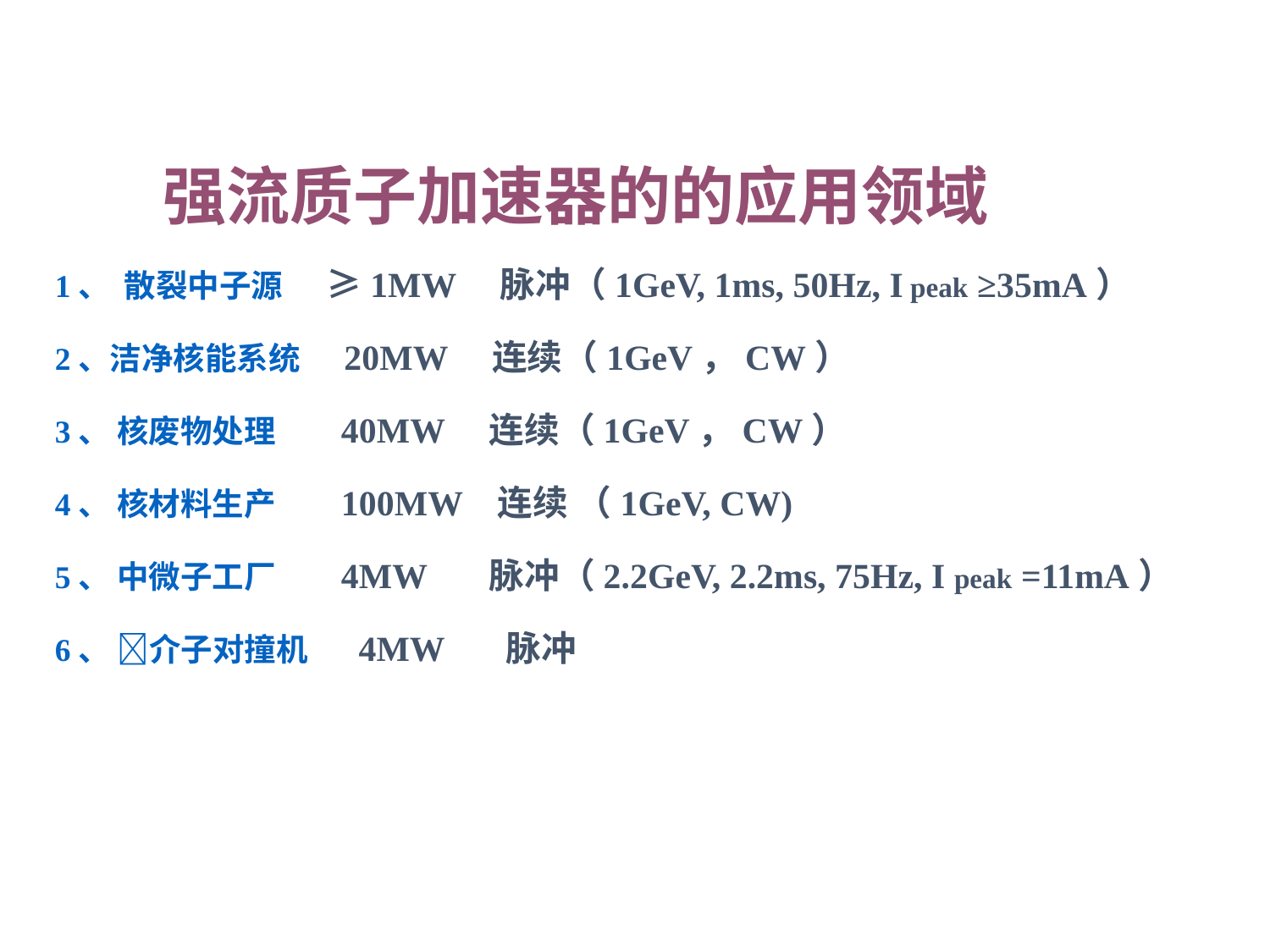

强流质子加速器的的应用领域
1、  散裂中子源      ≥1MW    脉冲（1GeV, 1ms, 50Hz, I peak ≥35mA）
2、洁净核能系统     20MW    连续（1GeV，CW）
3、 核废物处理        40MW    连续（1GeV，CW）
4、 核材料生产        100MW   连续 （1GeV, CW)
5、 中微子工厂        4MW      脉冲（2.2GeV, 2.2ms, 75Hz, I peak =11mA）
6、 μ介子对撞机      4MW      脉冲